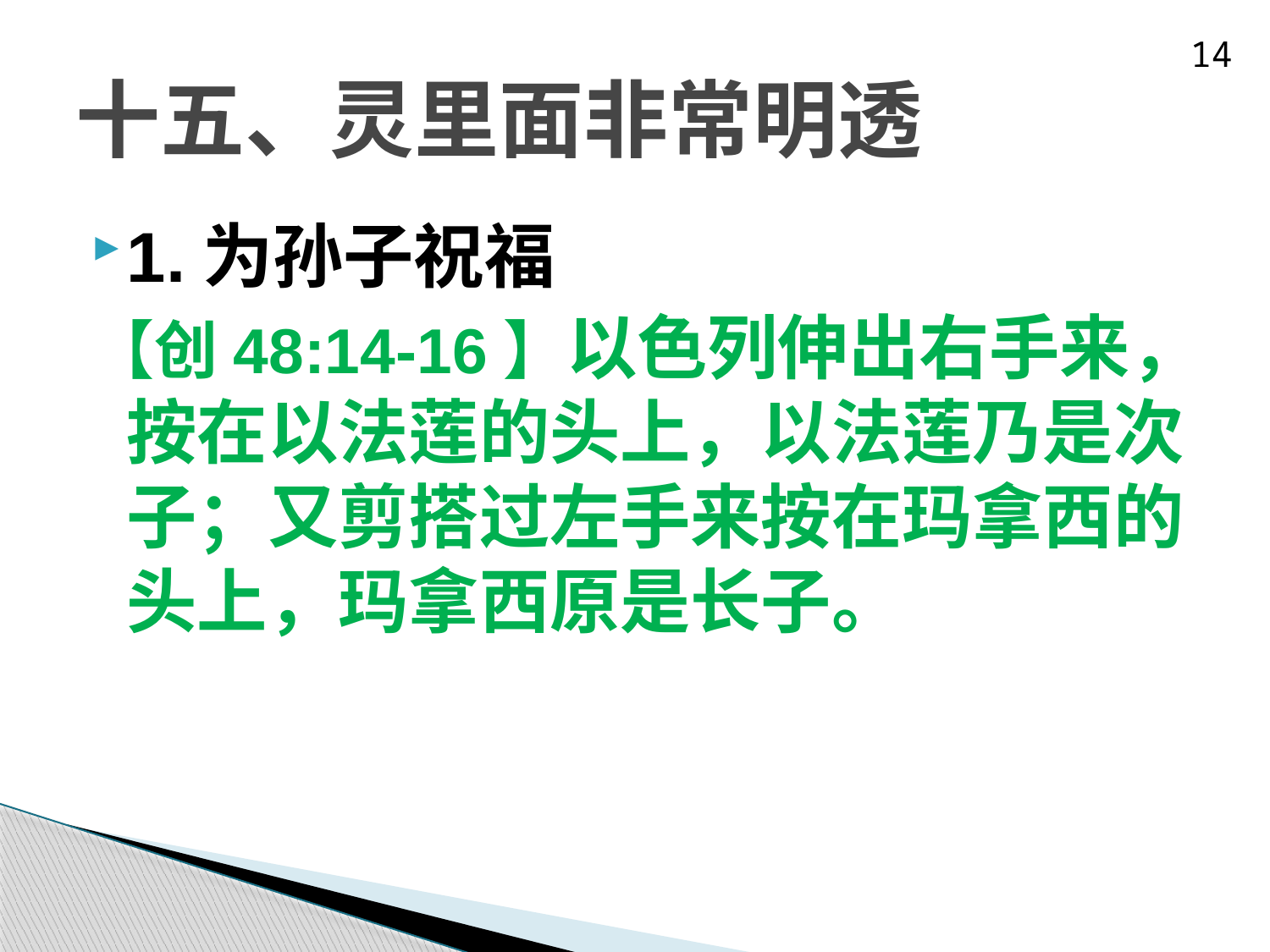

14
# 十五、灵里面非常明透
1.为孙子祝福
【创48:14-16】以色列伸出右手来，按在以法莲的头上，以法莲乃是次子；又剪搭过左手来按在玛拿西的头上，玛拿西原是长子。